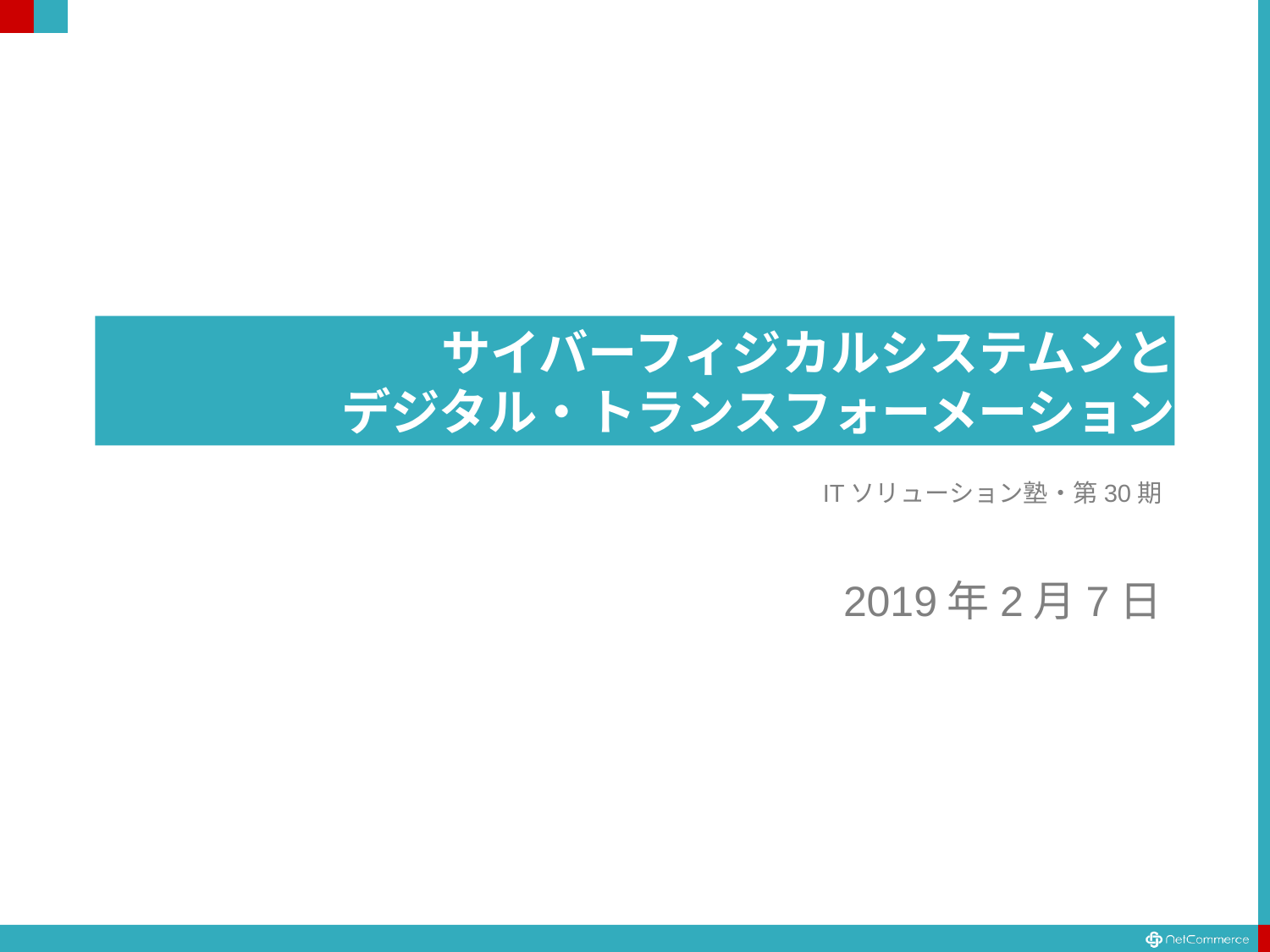

# サイバーフィジカルシステムンと デジタル・トランスフォーメーション
ITソリューション塾・第30期

2019年2月7日